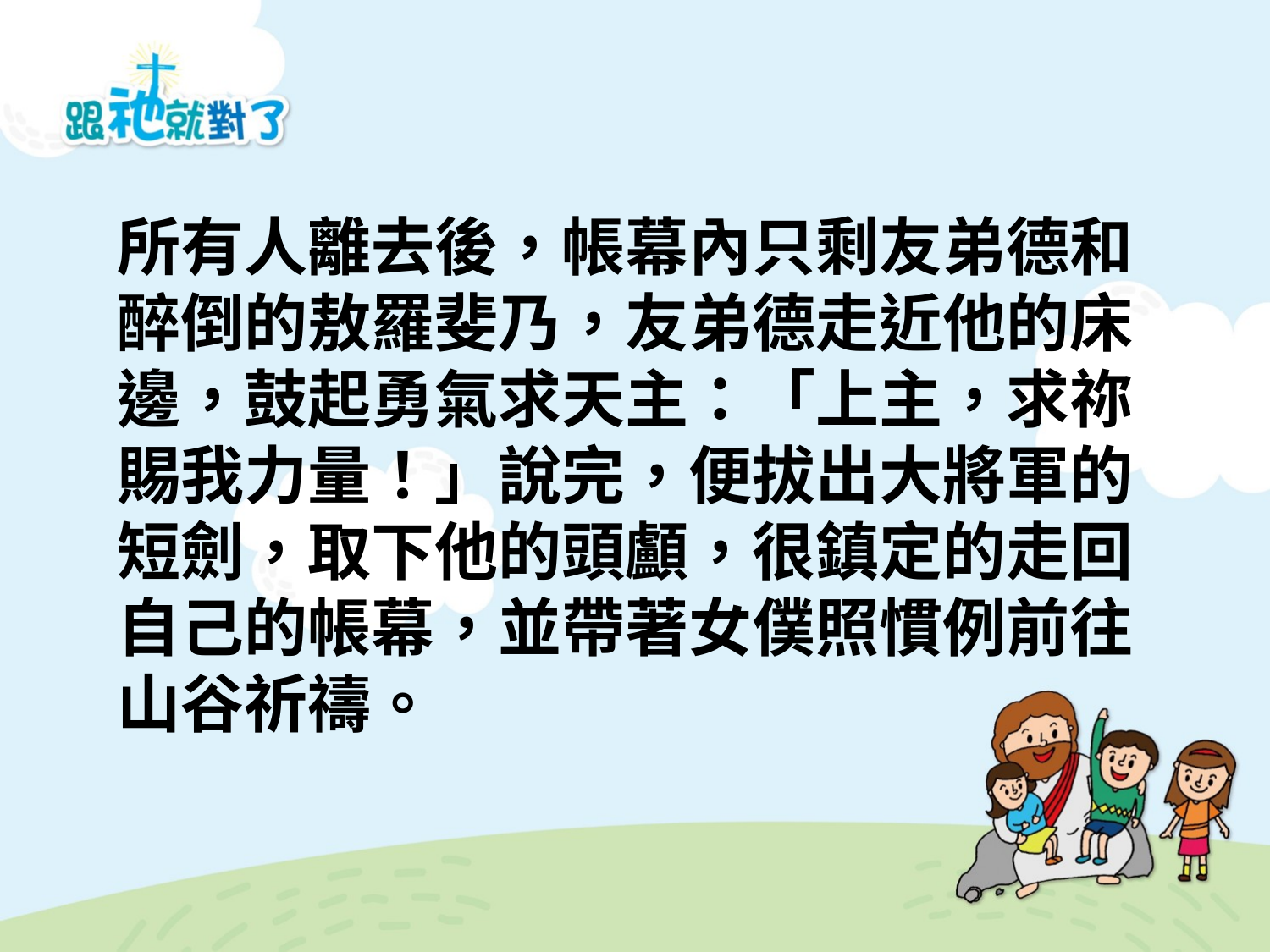

所有人離去後，帳幕內只剩友弟德和醉倒的敖羅斐乃，友弟德走近他的床邊，鼓起勇氣求天主：「上主，求祢賜我力量！」說完，便拔出大將軍的短劍，取下他的頭顱，很鎮定的走回自己的帳幕，並帶著女僕照慣例前往山谷祈禱。